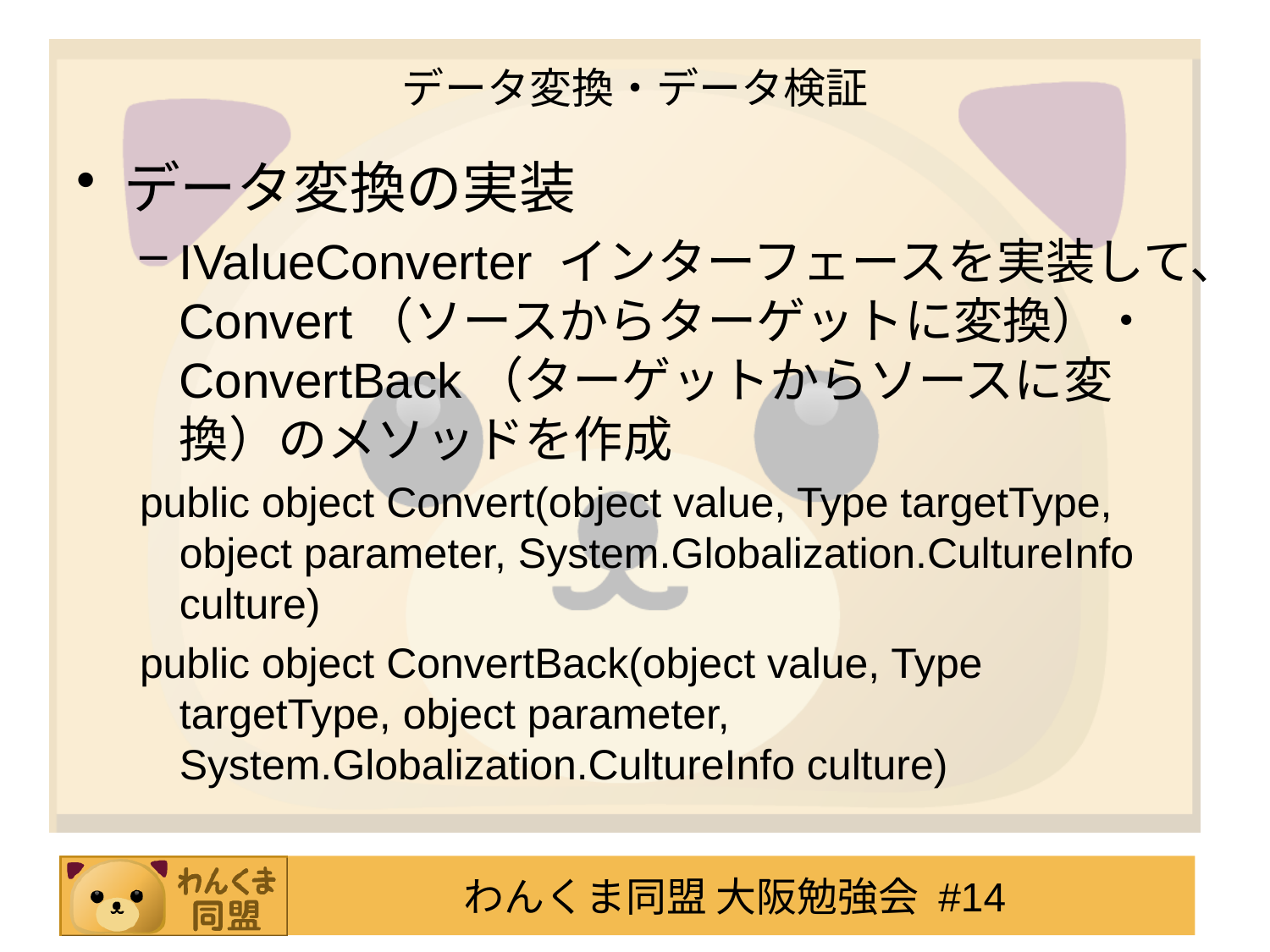

# データ変換・データ検証
データ変換の実装
IValueConverter インターフェースを実装して、Convert（ソースからターゲットに変換）・ConvertBack（ターゲットからソースに変換）のメソッドを作成
public object Convert(object value, Type targetType, object parameter, System.Globalization.CultureInfo culture)
public object ConvertBack(object value, Type targetType, object parameter, System.Globalization.CultureInfo culture)